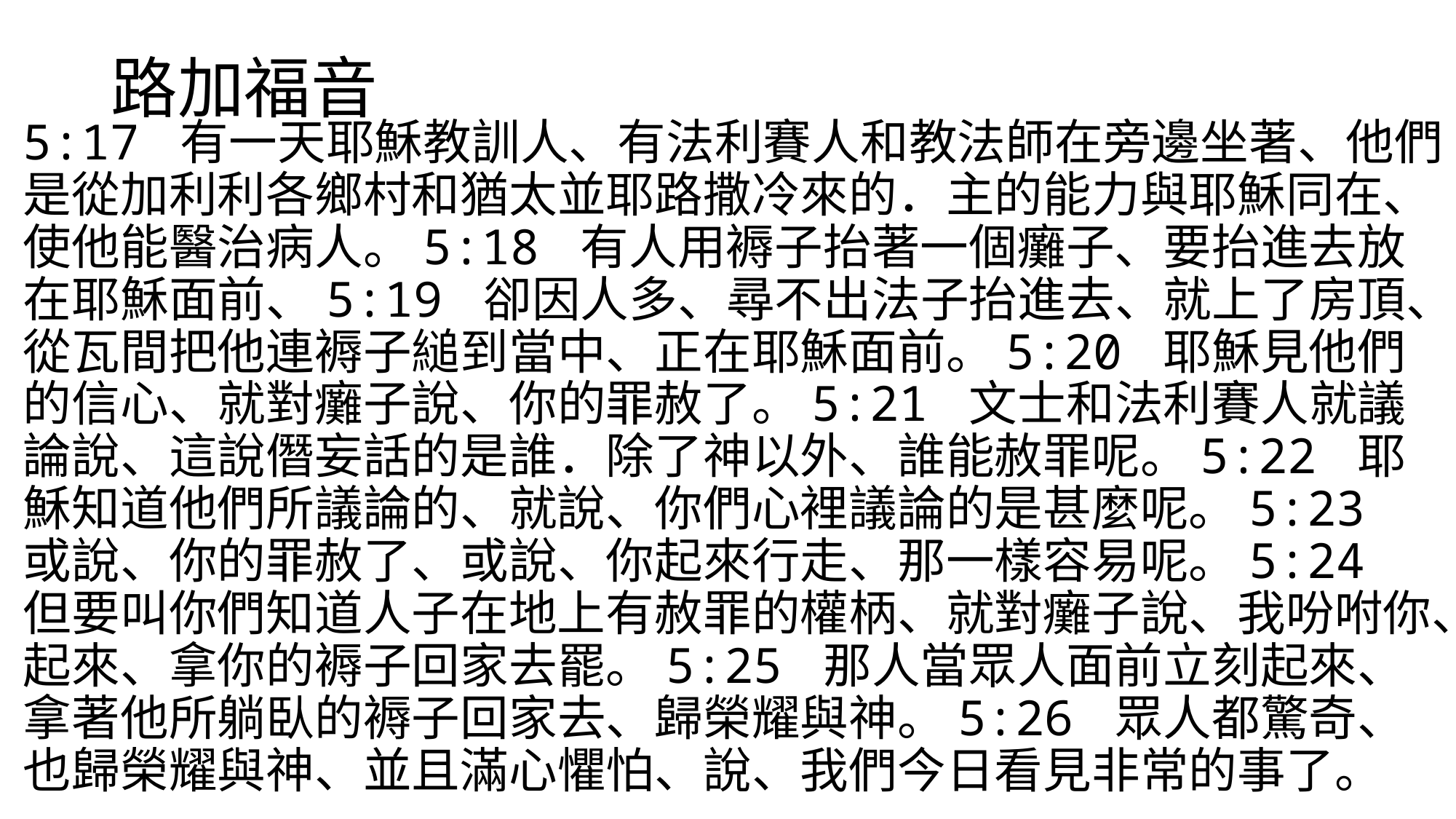

# 路加福音
5:17 有一天耶穌教訓人、有法利賽人和教法師在旁邊坐著、他們是從加利利各鄉村和猶太並耶路撒冷來的．主的能力與耶穌同在、使他能醫治病人。5:18 有人用褥子抬著一個癱子、要抬進去放在耶穌面前、5:19 卻因人多、尋不出法子抬進去、就上了房頂、從瓦間把他連褥子縋到當中、正在耶穌面前。5:20 耶穌見他們的信心、就對癱子說、你的罪赦了。5:21 文士和法利賽人就議論說、這說僭妄話的是誰．除了神以外、誰能赦罪呢。5:22 耶穌知道他們所議論的、就說、你們心裡議論的是甚麼呢。5:23 或說、你的罪赦了、或說、你起來行走、那一樣容易呢。5:24 但要叫你們知道人子在地上有赦罪的權柄、就對癱子說、我吩咐你、起來、拿你的褥子回家去罷。5:25 那人當眾人面前立刻起來、拿著他所躺臥的褥子回家去、歸榮耀與神。5:26 眾人都驚奇、也歸榮耀與神、並且滿心懼怕、說、我們今日看見非常的事了。